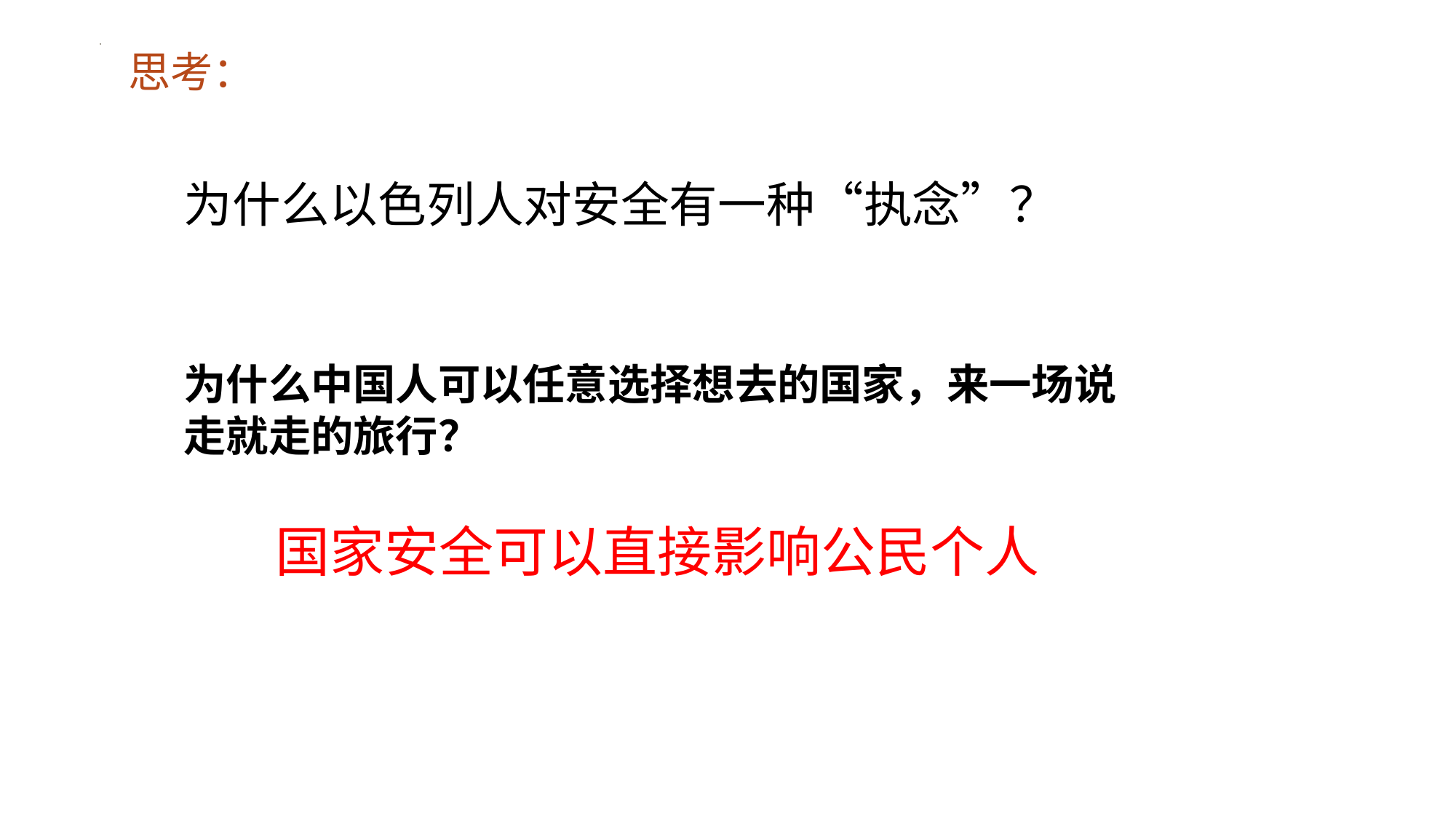

思考：
为什么以色列人对安全有一种“执念”？
为什么中国人可以任意选择想去的国家，来一场说走就走的旅行？
国家安全可以直接影响公民个人